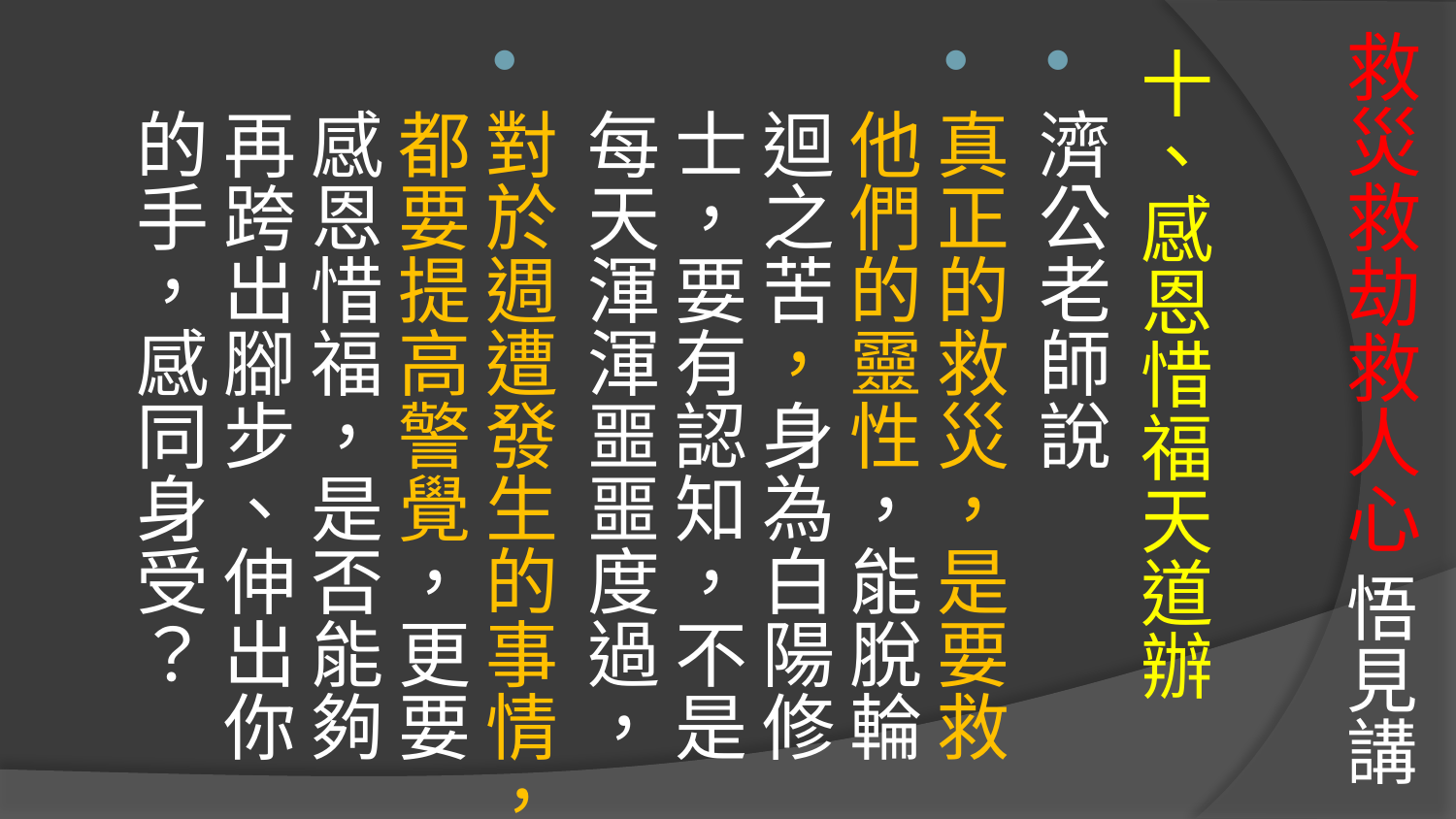

# 救災救劫救人心 悟見講
十、感恩惜福天道辦
濟公老師說
真正的救災，是要救他們的靈性，能脫輪迴之苦，身為白陽修士，要有認知，不是每天渾渾噩噩度過，
對於週遭發生的事情，都要提高警覺，更要感恩惜福，是否能夠再跨出腳步、伸出你的手，感同身受？